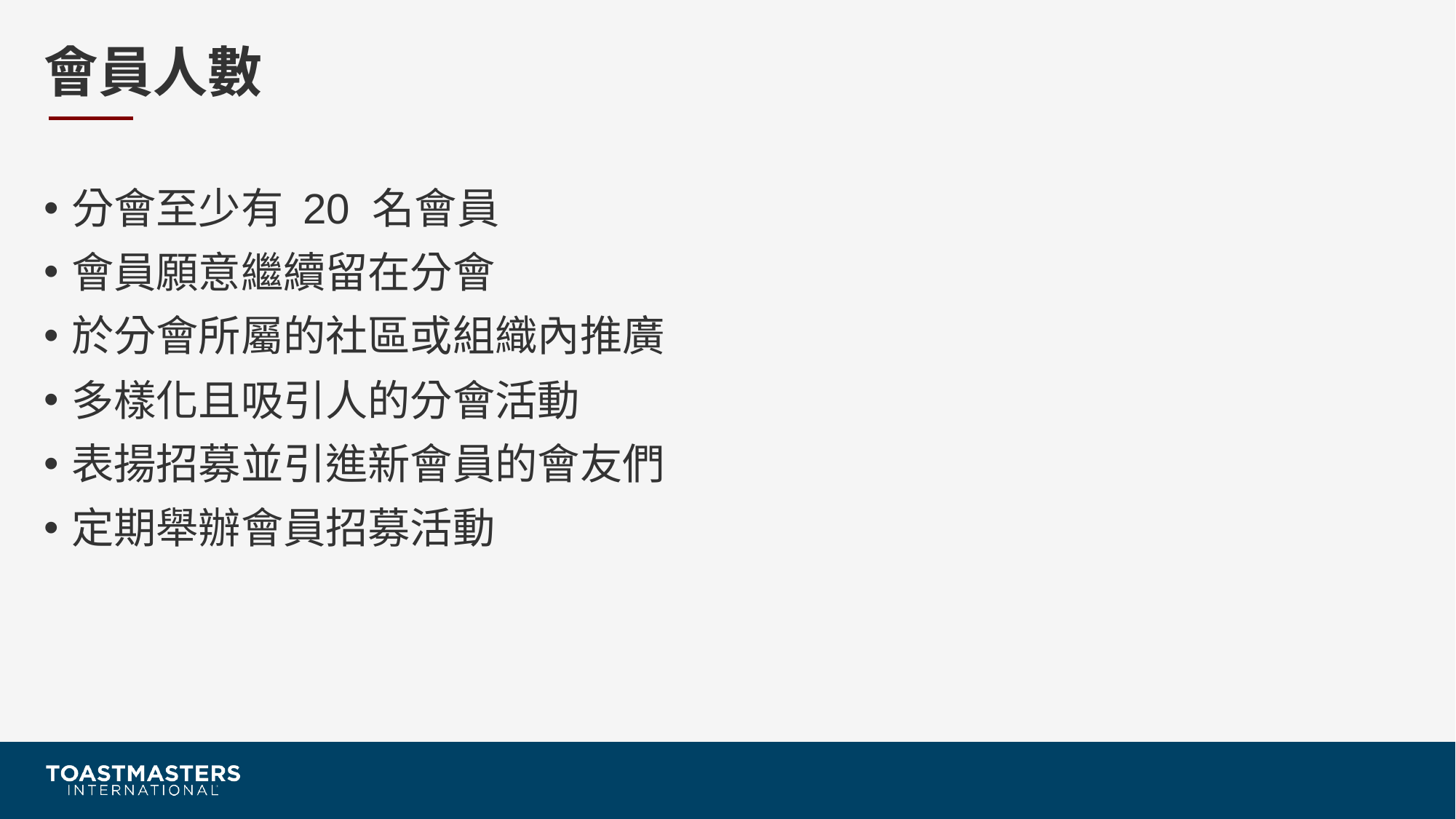

# 會員人數
分會至少有 20 名會員
會員願意繼續留在分會
於分會所屬的社區或組織內推廣
多樣化且吸引人的分會活動
表揚招募並引進新會員的會友們
定期舉辦會員招募活動